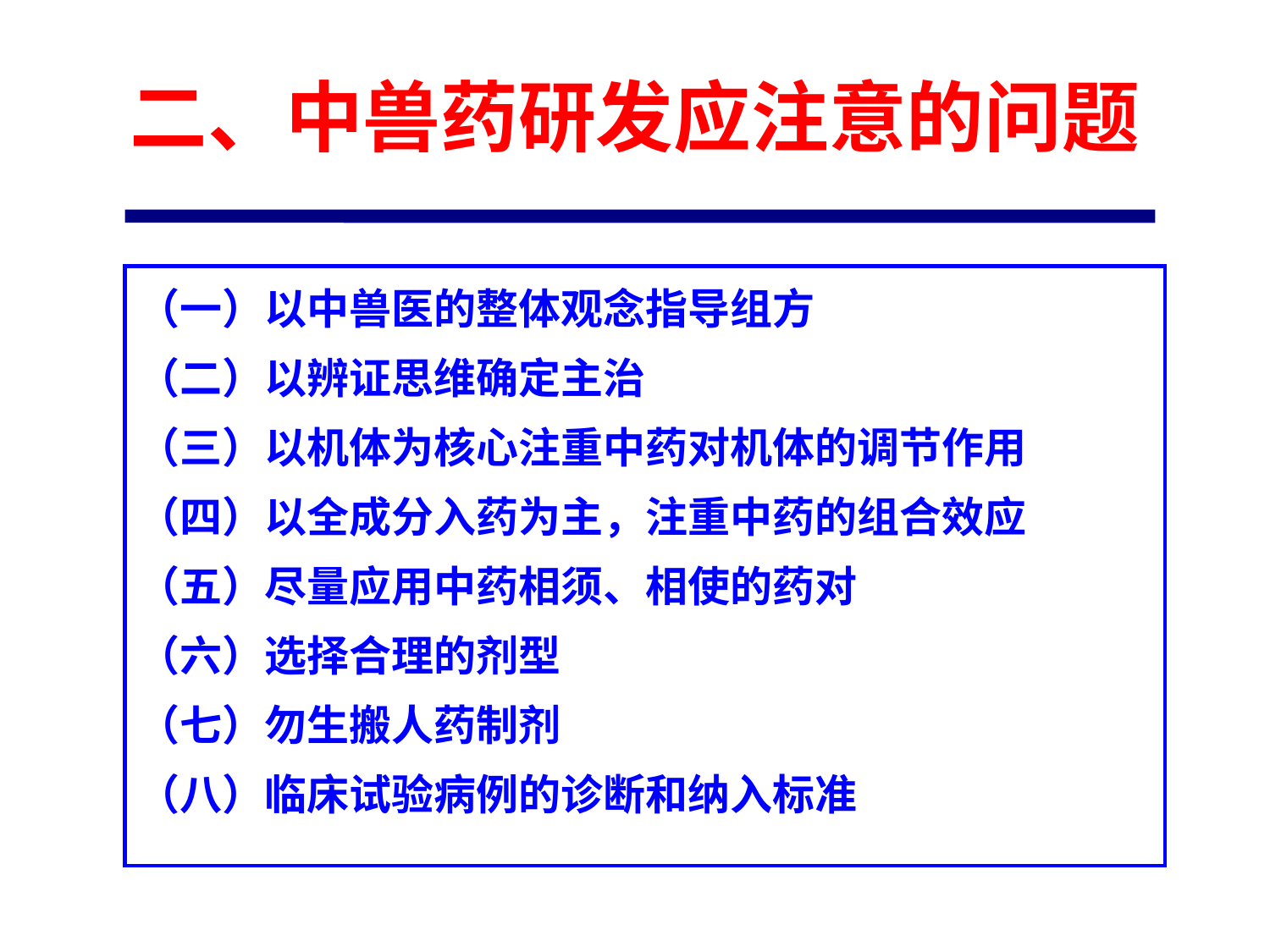

# 二、中兽药研发应注意的问题

（一）以中兽医的整体观念指导组方
（二）以辨证思维确定主治
（三）以机体为核心注重中药对机体的调节作用
（四）以全成分入药为主，注重中药的组合效应
（五）尽量应用中药相须、相使的药对
（六）选择合理的剂型
（七）勿生搬人药制剂
（八）临床试验病例的诊断和纳入标准